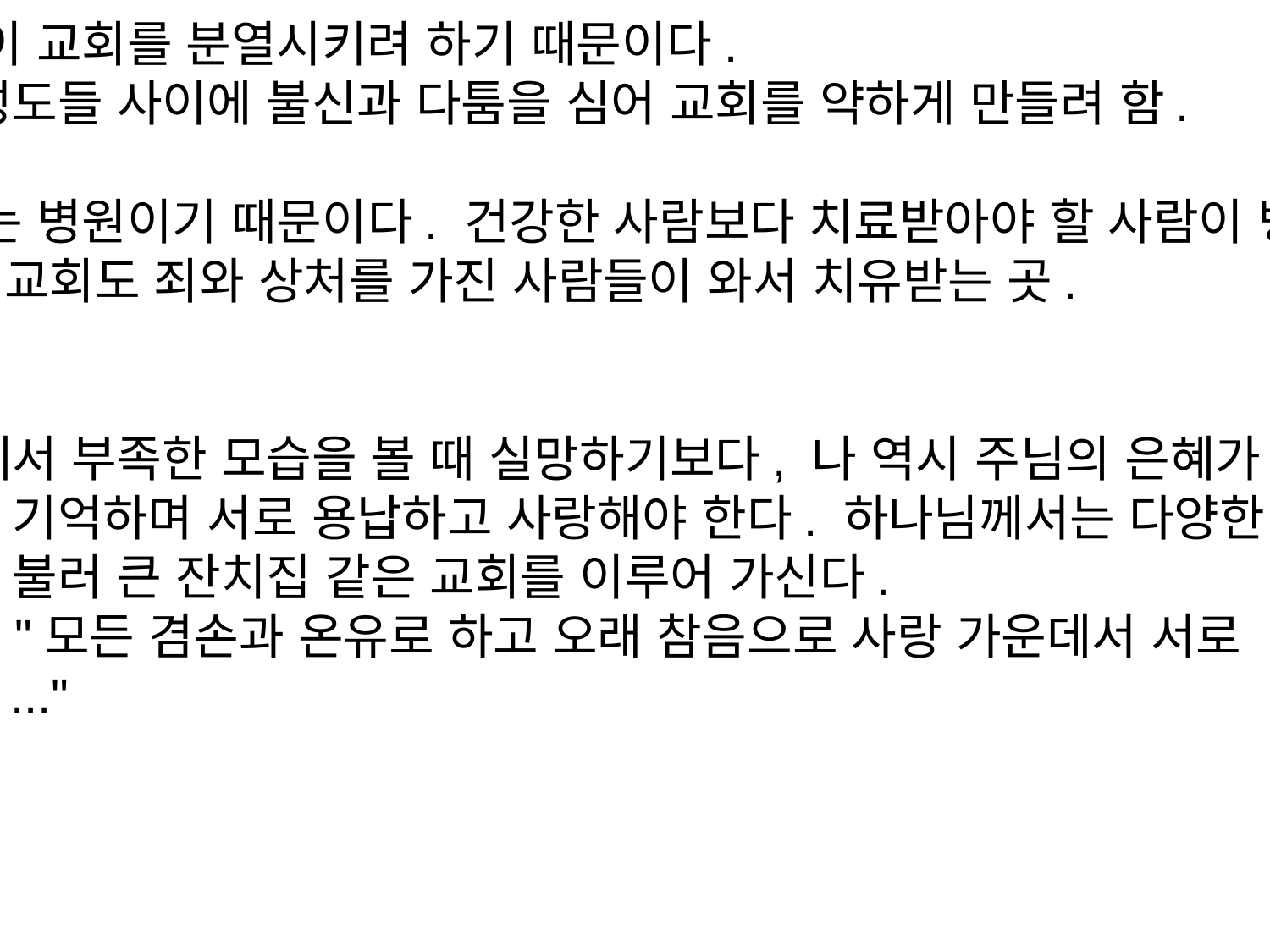

3) 사탄이 교회를 분열시키려 하기 때문이다.
사탄은 성도들 사이에 불신과 다툼을 심어 교회를 약하게 만들려 함.

4) 교회는 병원이기 때문이다. 건강한 사람보다 치료받아야 할 사람이 병원에 오듯이, 교회도 죄와 상처를 가진 사람들이 와서 치유받는 곳.

교훈
교회 안에서 부족한 모습을 볼 때 실망하기보다, 나 역시 주님의 은혜가 필요한 사람임을 기억하며 서로 용납하고 사랑해야 한다. 하나님께서는 다양한 사람들을 불러 큰 잔치집 같은 교회를 이루어 가신다.
엡 4:2-3 "모든 겸손과 온유로 하고 오래 참음으로 사랑 가운데서 서로 용납하고..."